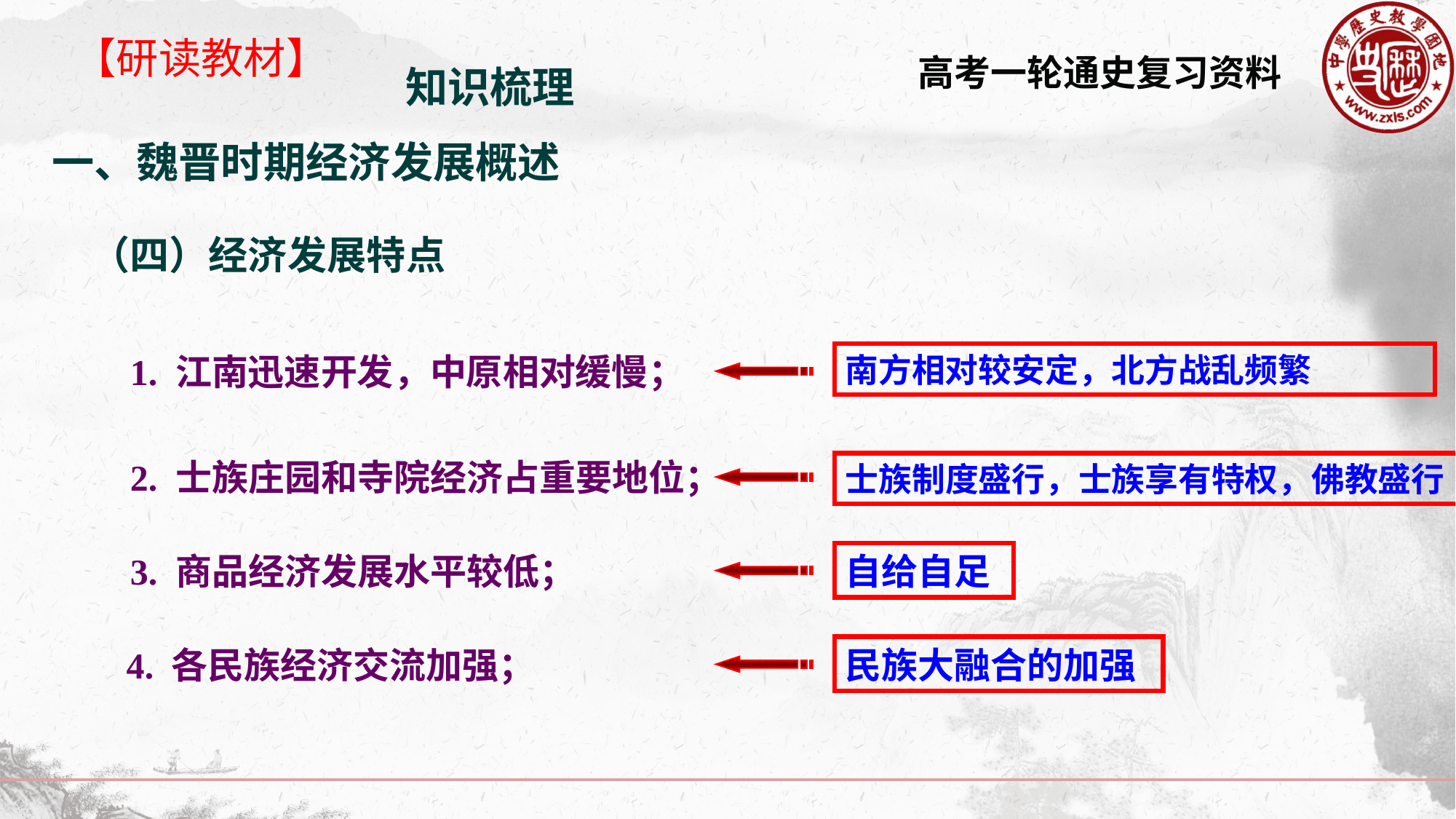

【研读教材】
知识梳理
一、魏晋时期经济发展概述
（四）经济发展特点
1. 江南迅速开发，中原相对缓慢；
南方相对较安定，北方战乱频繁

2. 士族庄园和寺院经济占重要地位；
士族制度盛行，士族享有特权，佛教盛行

3. 商品经济发展水平较低；
自给自足

4. 各民族经济交流加强；
民族大融合的加强